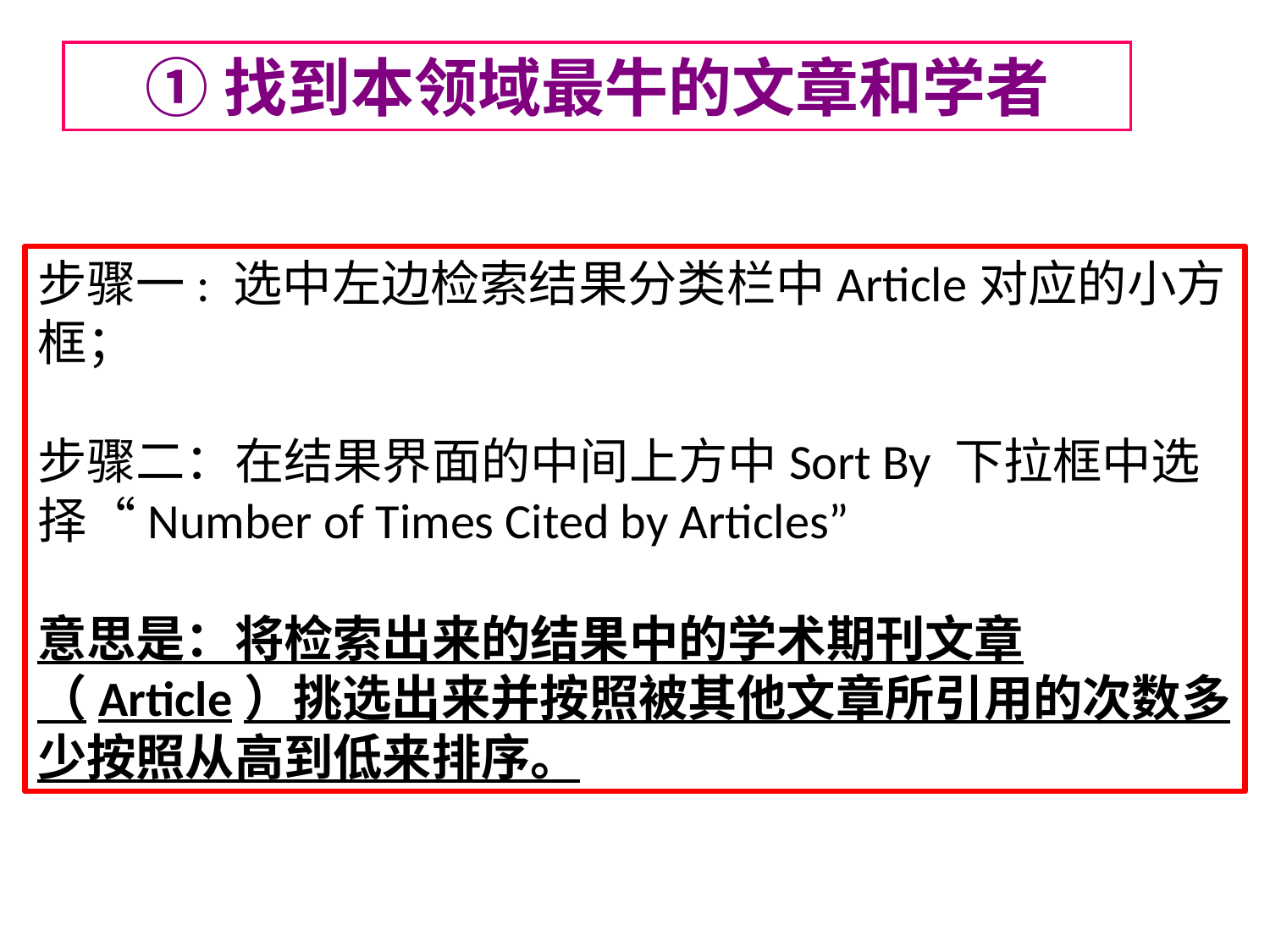

①找到本领域最牛的文章和学者
步骤一: 选中左边检索结果分类栏中Article对应的小方框；

步骤二：在结果界面的中间上方中Sort By 下拉框中选择“Number of Times Cited by Articles”

意思是：将检索出来的结果中的学术期刊文章（Article）挑选出来并按照被其他文章所引用的次数多少按照从高到低来排序。